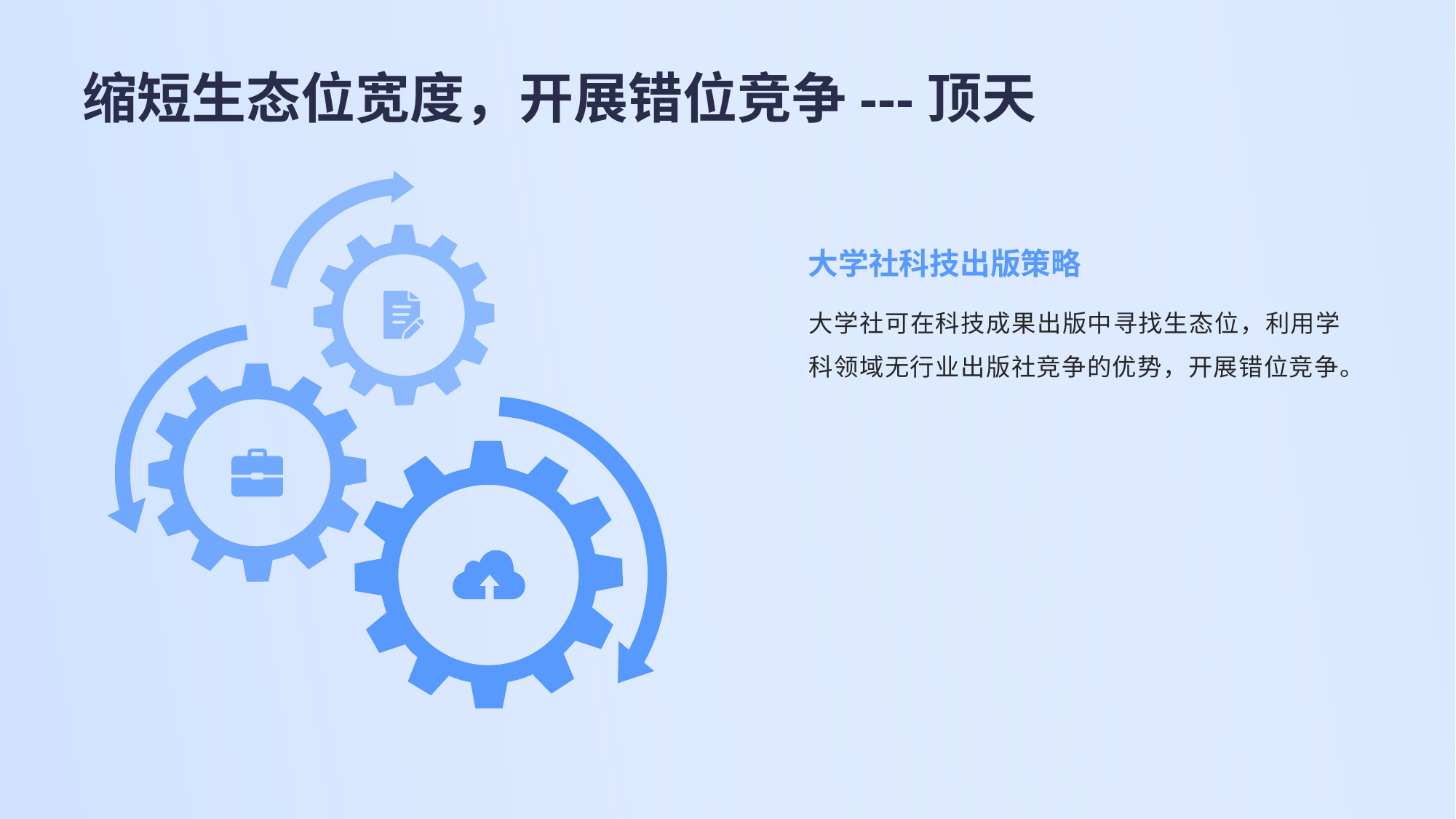

# 缩短生态位宽度，开展错位竞争---顶天

大学社科技出版策略

大学社可在科技成果出版中寻找生态位，利用学科领域无行业出版社竞争的优势，开展错位竞争。